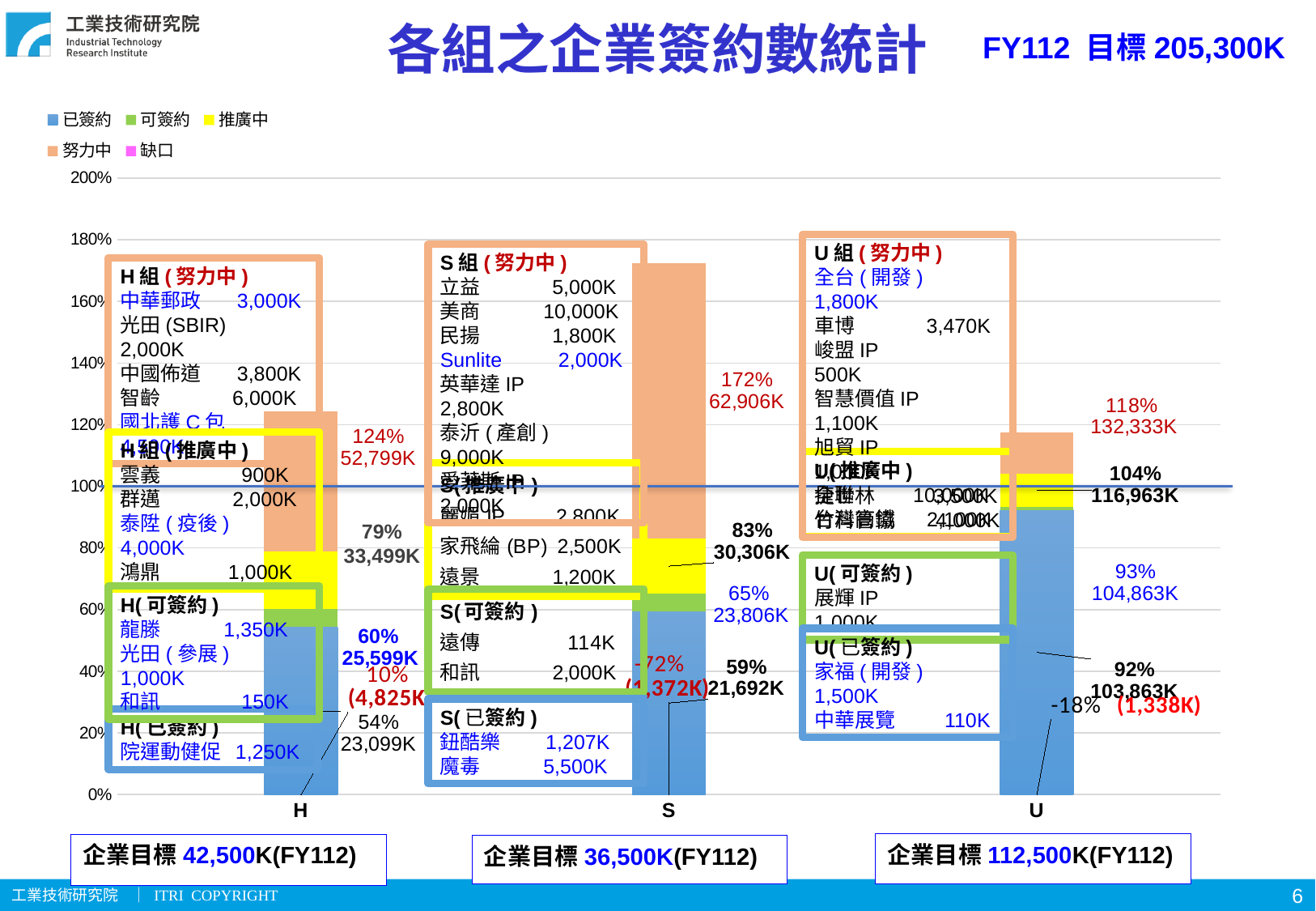

# 各組之企業簽約數統計
FY112 目標205,300K

### Chart

| Category | 已簽約 | 可簽約 | 推廣中 | 努力中 | 缺口 |
|---|---|---|---|---|---|
| H | 0.5435058823529412 | 0.058823529411764705 | 0.18588235294117647 | 0.4541176470588235 | -0.24232941176470588 |
| S | 0.5943013698630137 | 0.05791780821917808 | 0.1780821917808219 | 0.8931506849315068 | -0.7234520547945206 |
| U | 0.9232266666666666 | 0.008888888888888889 | 0.10755555555555556 | 0.13662222222222223 | -0.1762933333333333 |
U組(努力中)
全台(開發)    1,800K
車博               3,470K
峻盟IP               500K
智慧價值IP    1,100K
旭貿IP            1,000K
捷世林            3,500K
竹科管協        4,000K
S組(努力中)
立益               5,000K
美商             10,000K
民揚               1,800K
Sunlite          2,000K
英華達IP        2,800K
泰沂(產創)     9,000K
愛菲斯IP        2,000K
H組(努力中)
中華郵政       3,000K
光田(SBIR)    2,000K
中國佈道       3,800K
智齡               6,000K
國北護C包    4,500K
H組(推廣中)
雲義                 900K
群邁               2,000K
泰陞(疫後)    4,000K
鴻鼎              1,000K
U(推廣中)
全聯            10,000K
台灣高鐵      2,100K
79%
33,499K
U(可簽約)
展輝IP           1,000K
H(可簽約)
龍滕             1,350K
光田(參展)   1,000K
和訊                 150K
U(已簽約)
家福(開發)    1,500K
中華展覽          110K
S(已簽約)
鈕酷樂         1,207K
魔毒             5,500K
H(已簽約)
院運動健促  1,250K
企業目標112,500K(FY112)

企業目標42,500K(FY112)
企業目標36,500K(FY112)